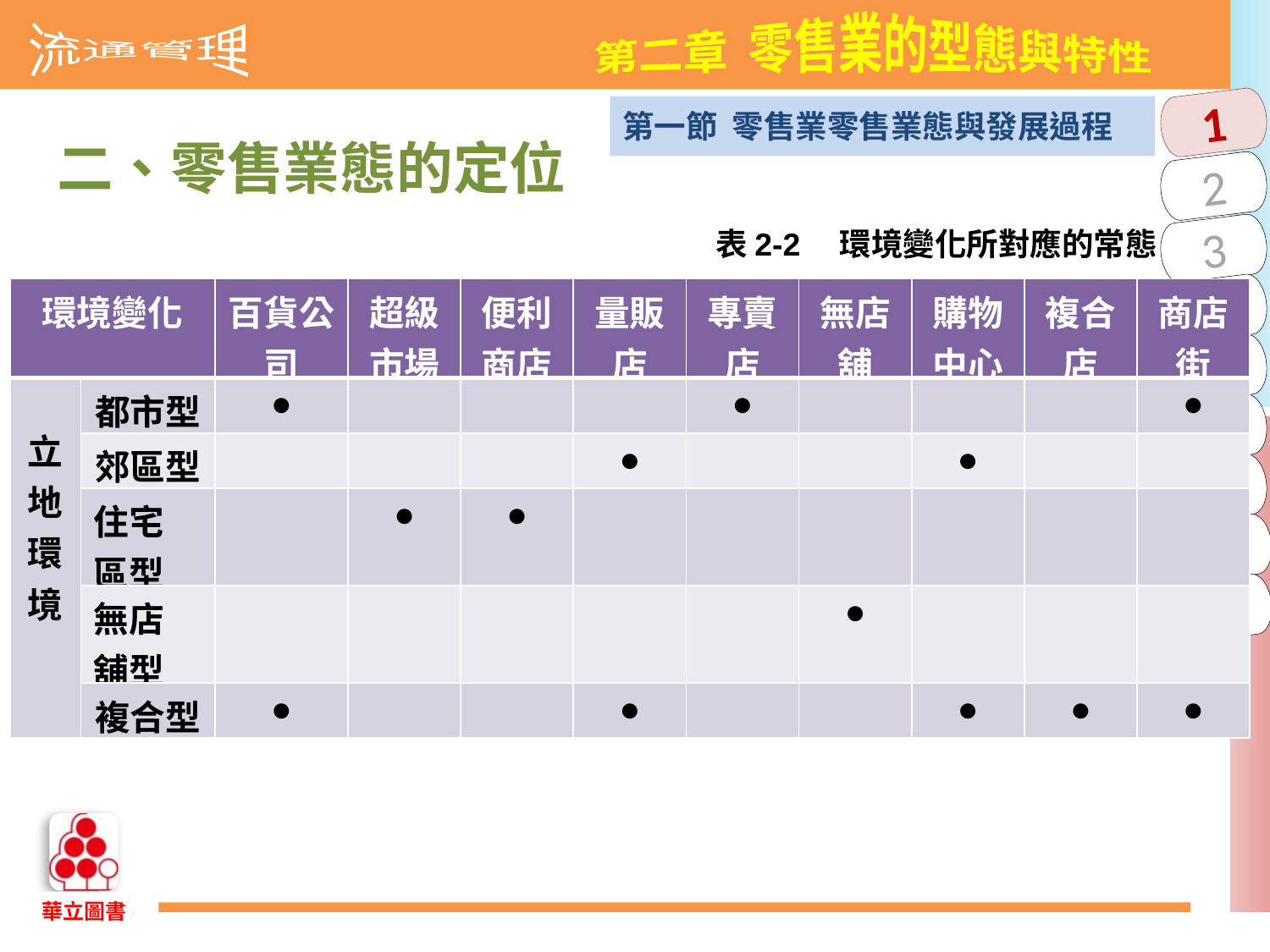

第一節  零售業零售業態與發展過程
二、零售業態的定位

表2-2　環境變化所對應的常態
| 環境變化 |  | 百貨公司 | 超級市場 | 便利商店 | 量販店 | 專賣店 | 無店舖 | 購物中心 | 複合店 | 商店街 |
| --- | --- | --- | --- | --- | --- | --- | --- | --- | --- | --- |
| 立地環境 | 都市型 | ● |  |  |  | ● |  |  |  | ● |
|  | 郊區型 |  |  |  | ● |  |  | ● |  |  |
|  | 住宅 區型 |  | ● | ● |  |  |  |  |  |  |
|  | 無店 舖型 |  |  |  |  |  | ● |  |  |  |
|  | 複合型 | ● |  |  | ● |  |  | ● | ● | ● |